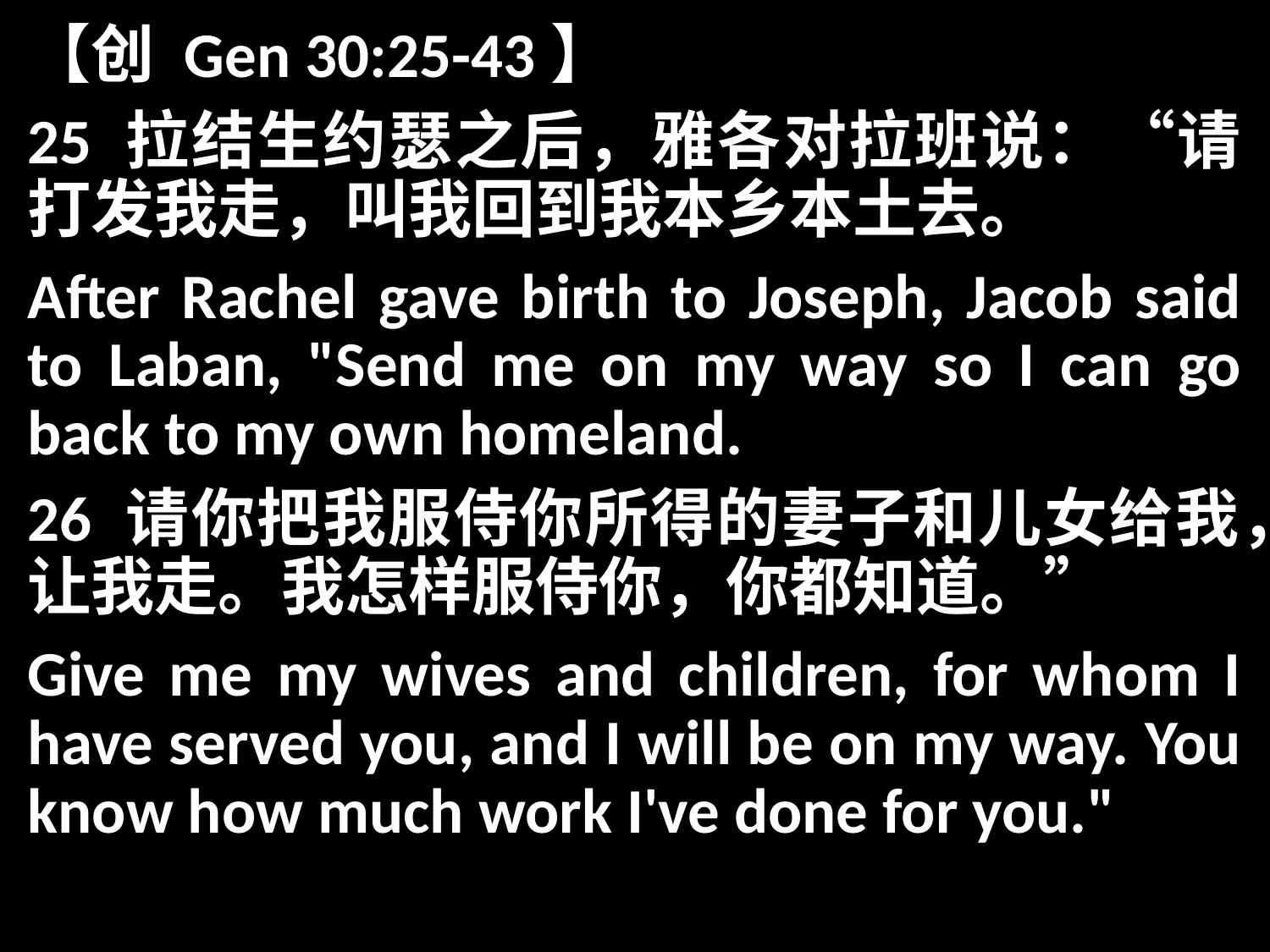

【创 Gen 30:25-43】
25 拉结生约瑟之后，雅各对拉班说：“请打发我走，叫我回到我本乡本土去。
After Rachel gave birth to Joseph, Jacob said to Laban, "Send me on my way so I can go back to my own homeland.
26 请你把我服侍你所得的妻子和儿女给我，让我走。我怎样服侍你，你都知道。”
Give me my wives and children, for whom I have served you, and I will be on my way. You know how much work I've done for you."